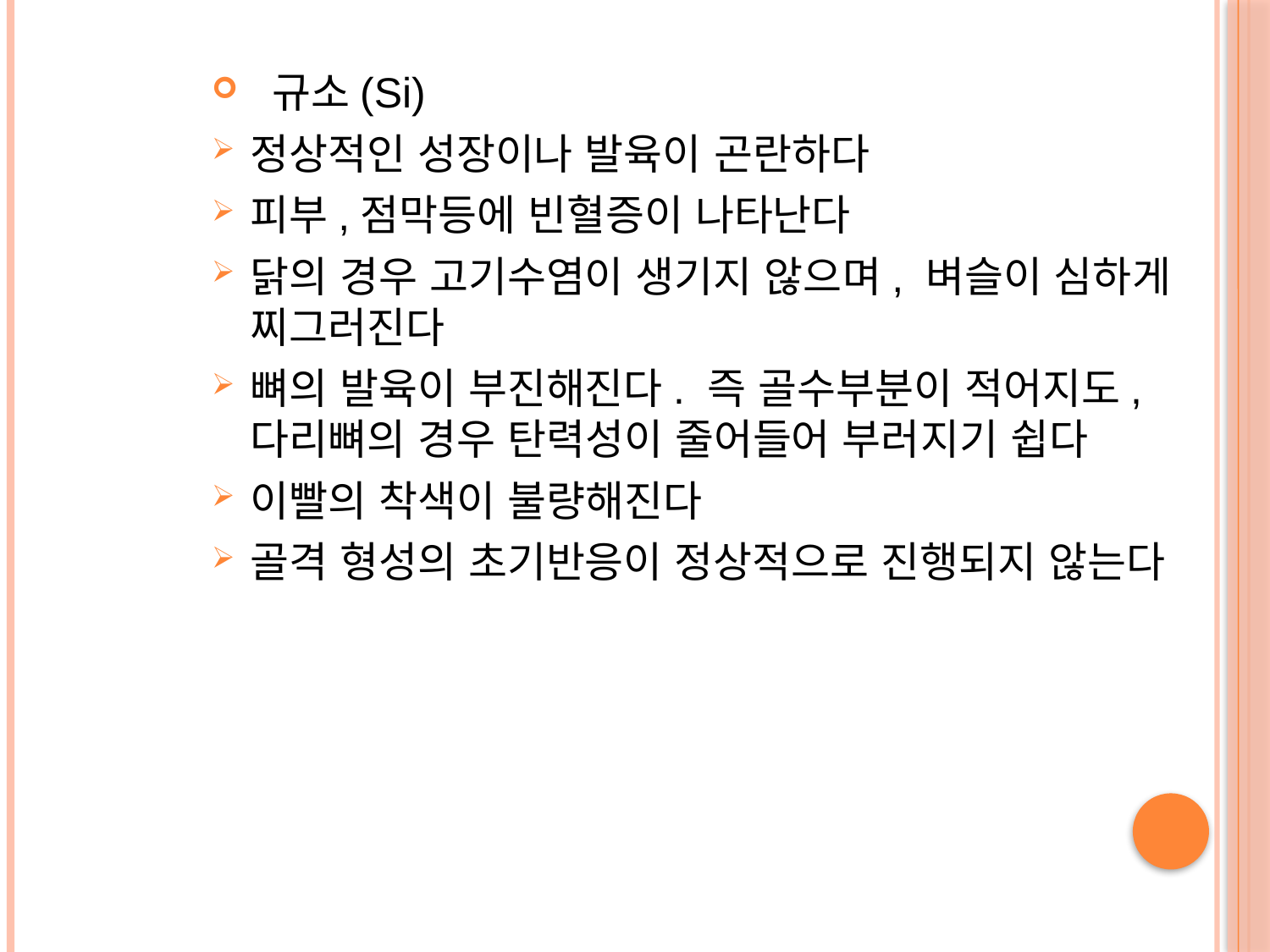

규소(Si)
정상적인 성장이나 발육이 곤란하다
피부,점막등에 빈혈증이 나타난다
닭의 경우 고기수염이 생기지 않으며, 벼슬이 심하게 찌그러진다
뼈의 발육이 부진해진다. 즉 골수부분이 적어지도, 다리뼈의 경우 탄력성이 줄어들어 부러지기 쉽다
이빨의 착색이 불량해진다
골격 형성의 초기반응이 정상적으로 진행되지 않는다